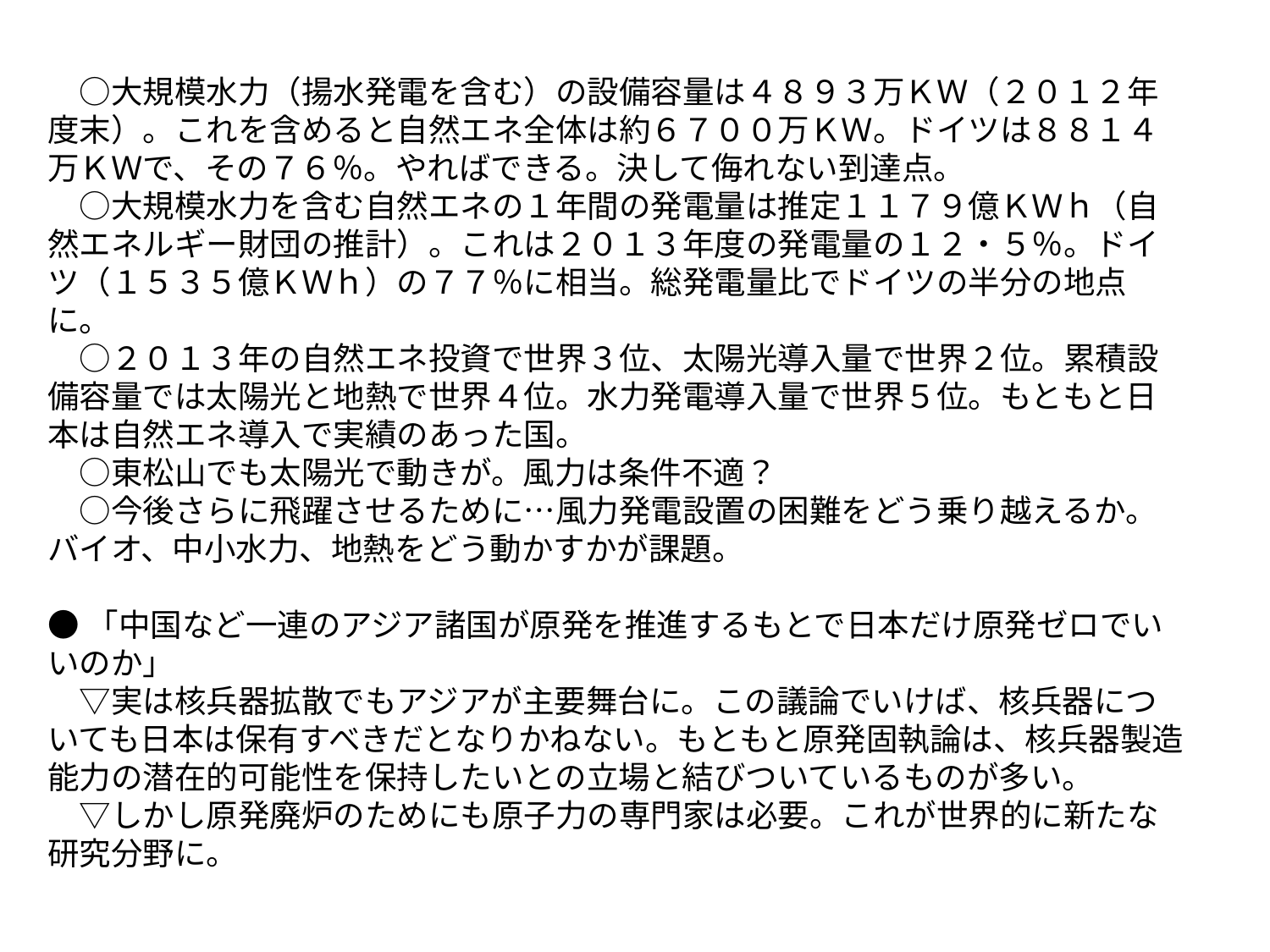

○大規模水力（揚水発電を含む）の設備容量は４８９３万ＫＷ（２０１２年度末）。これを含めると自然エネ全体は約６７００万ＫＷ。ドイツは８８１４万ＫＷで、その７６％。やればできる。決して侮れない到達点。
　○大規模水力を含む自然エネの１年間の発電量は推定１１７９億ＫＷｈ（自然エネルギー財団の推計）。これは２０１３年度の発電量の１２・５％。ドイツ（１５３５億ＫＷｈ）の７７％に相当。総発電量比でドイツの半分の地点に。
　○２０１３年の自然エネ投資で世界３位、太陽光導入量で世界２位。累積設備容量では太陽光と地熱で世界４位。水力発電導入量で世界５位。もともと日本は自然エネ導入で実績のあった国。
　○東松山でも太陽光で動きが。風力は条件不適？
　○今後さらに飛躍させるために…風力発電設置の困難をどう乗り越えるか。バイオ、中小水力、地熱をどう動かすかが課題。

●「中国など一連のアジア諸国が原発を推進するもとで日本だけ原発ゼロでいいのか」
　▽実は核兵器拡散でもアジアが主要舞台に。この議論でいけば、核兵器についても日本は保有すべきだとなりかねない。もともと原発固執論は、核兵器製造能力の潜在的可能性を保持したいとの立場と結びついているものが多い。
　▽しかし原発廃炉のためにも原子力の専門家は必要。これが世界的に新たな研究分野に。